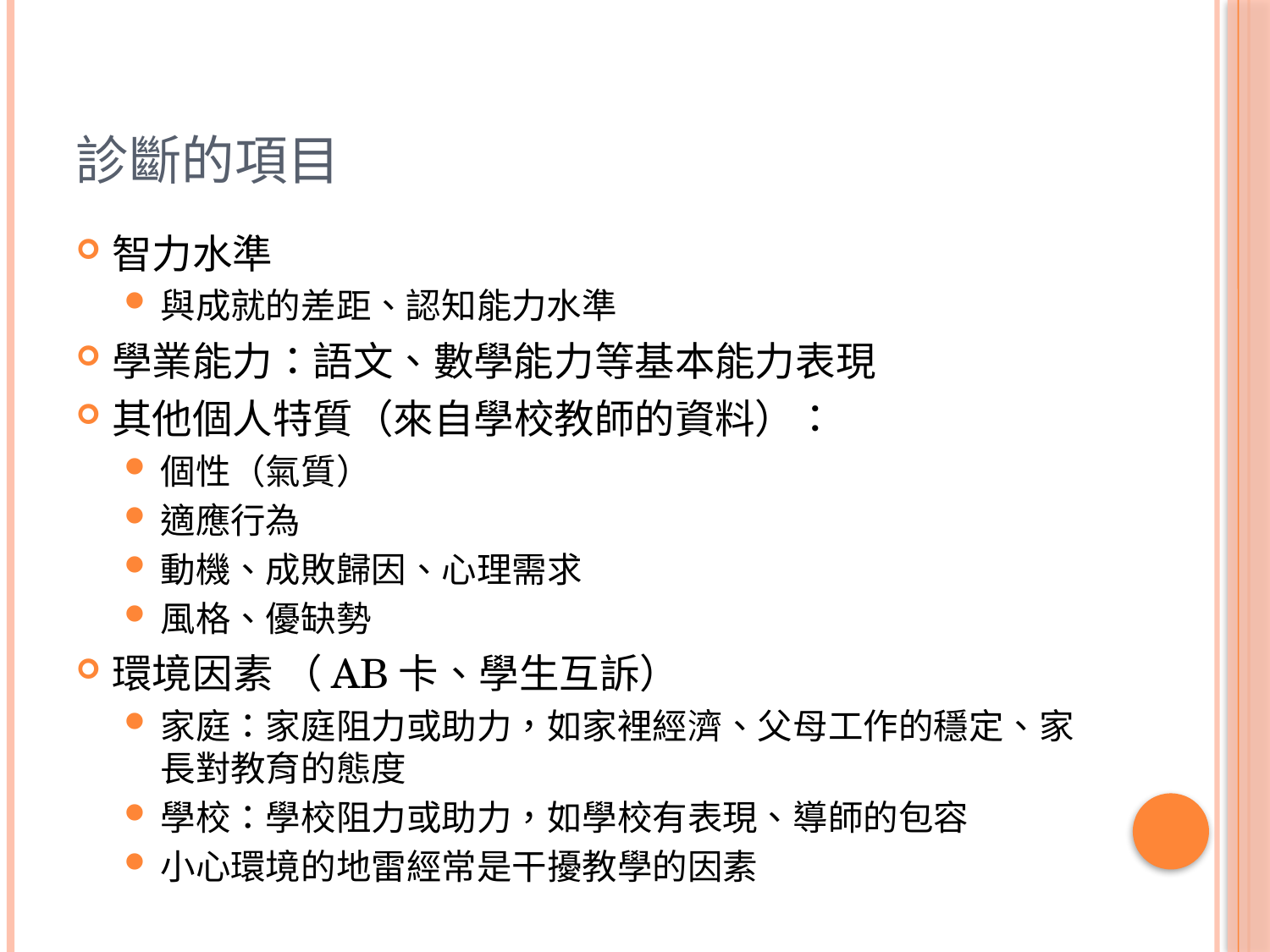

# 診斷的項目
智力水準
與成就的差距、認知能力水準
學業能力：語文、數學能力等基本能力表現
其他個人特質（來自學校教師的資料）：
個性（氣質）
適應行為
動機、成敗歸因、心理需求
風格、優缺勢
環境因素 （AB卡、學生互訴）
家庭：家庭阻力或助力，如家裡經濟、父母工作的穩定、家長對教育的態度
學校：學校阻力或助力，如學校有表現、導師的包容
小心環境的地雷經常是干擾教學的因素